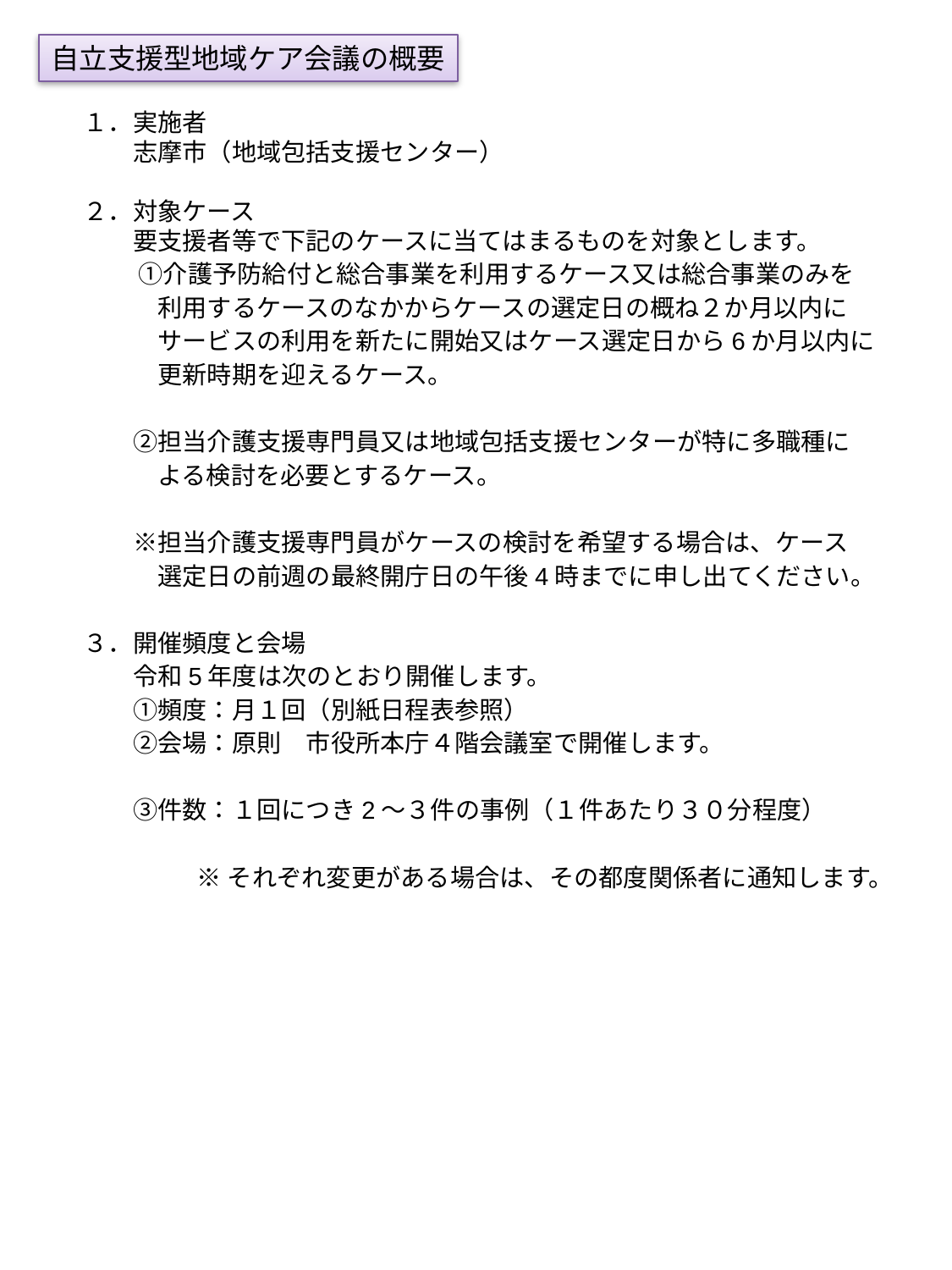

自立支援型地域ケア会議の概要
　１．実施者
　　　志摩市（地域包括支援センター）

　２．対象ケース
　　　要支援者等で下記のケースに当てはまるものを対象とします。
　　 　①介護予防給付と総合事業を利用するケース又は総合事業のみを
　　　　利用するケースのなかからケースの選定日の概ね２か月以内に
　　　　サービスの利用を新たに開始又はケース選定日から6か月以内に
　　　　更新時期を迎えるケース。

　　　②担当介護支援専門員又は地域包括支援センターが特に多職種に
　　　　よる検討を必要とするケース。

　　　※担当介護支援専門員がケースの検討を希望する場合は、ケース
　　　　選定日の前週の最終開庁日の午後4時までに申し出てください。

　３．開催頻度と会場
　　　令和5年度は次のとおり開催します。
　　　①頻度：月１回（別紙日程表参照）
　　　②会場：原則　市役所本庁４階会議室で開催します。

　　　③件数：１回につき2～３件の事例（１件あたり３０分程度）

※それぞれ変更がある場合は、その都度関係者に通知します。